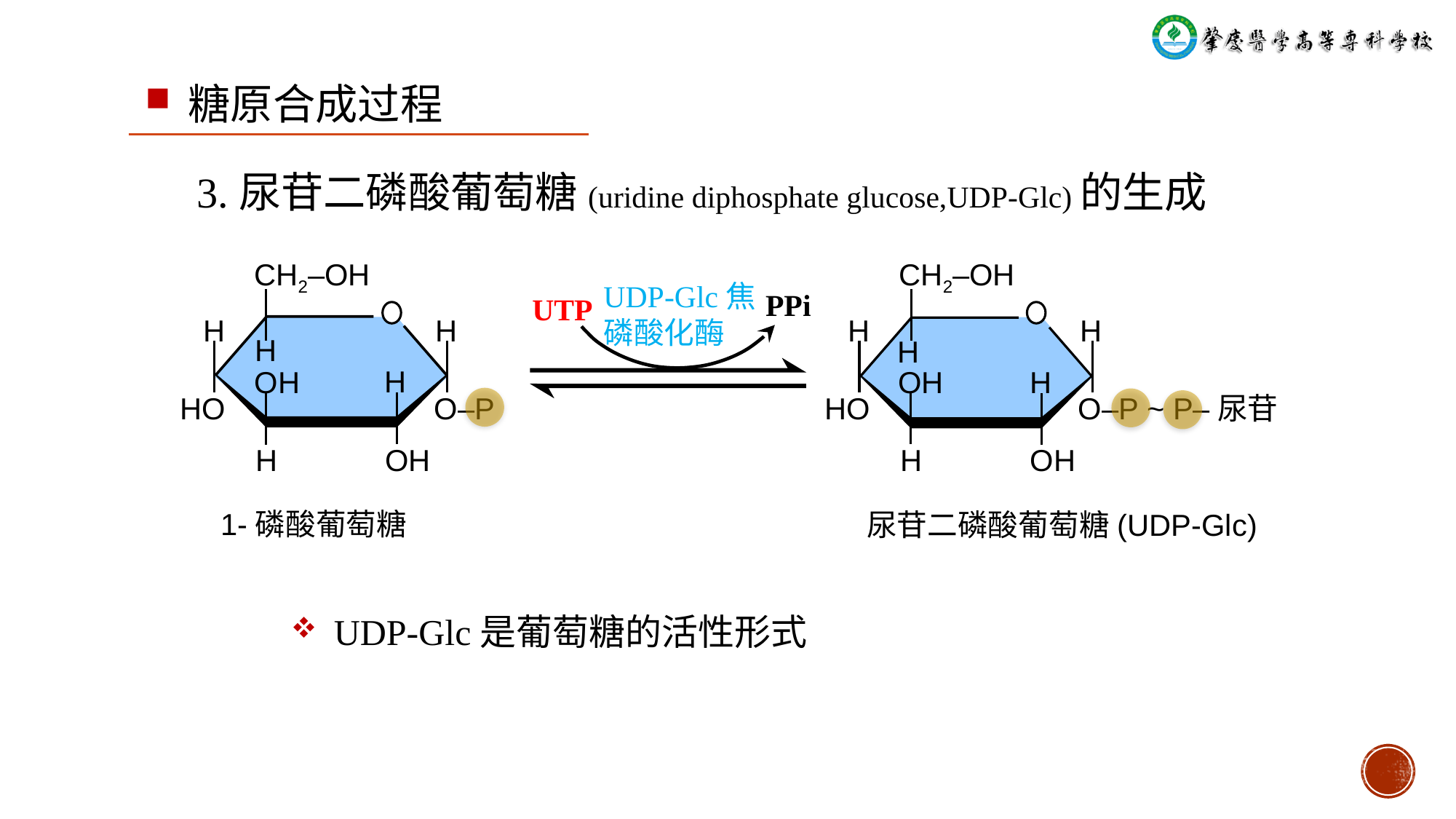

糖原合成过程
3.尿苷二磷酸葡萄糖(uridine diphosphate glucose,UDP-Glc)的生成

CH2‒OH

H
H

H

H
OH
HO
O‒P

H
OH
1-磷酸葡萄糖
CH2‒OH

H
H

H

H
OH
HO
O‒P ~ P‒尿苷

H
OH
尿苷二磷酸葡萄糖(UDP-Glc)
UDP-Glc焦
磷酸化酶
PPi
UTP

UDP-Glc是葡萄糖的活性形式